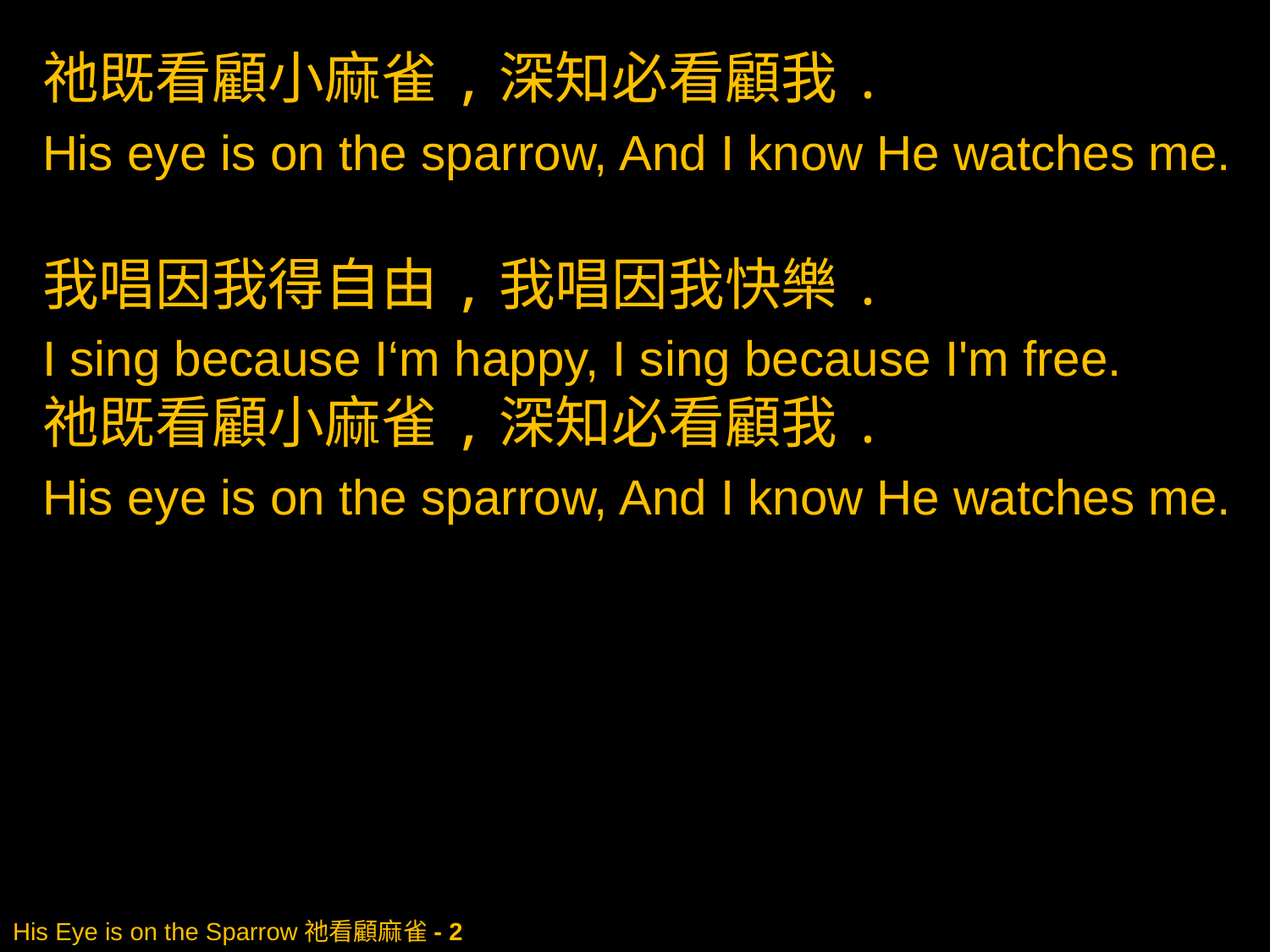

祂既看顧小麻雀,深知必看顧我.
His eye is on the sparrow, And I know He watches me.
我唱因我得自由,我唱因我快樂.
I sing because I‘m happy, I sing because I'm free.
祂既看顧小麻雀,深知必看顧我.
His eye is on the sparrow, And I know He watches me.
# His Eye is on the Sparrow祂看顧麻雀- 2